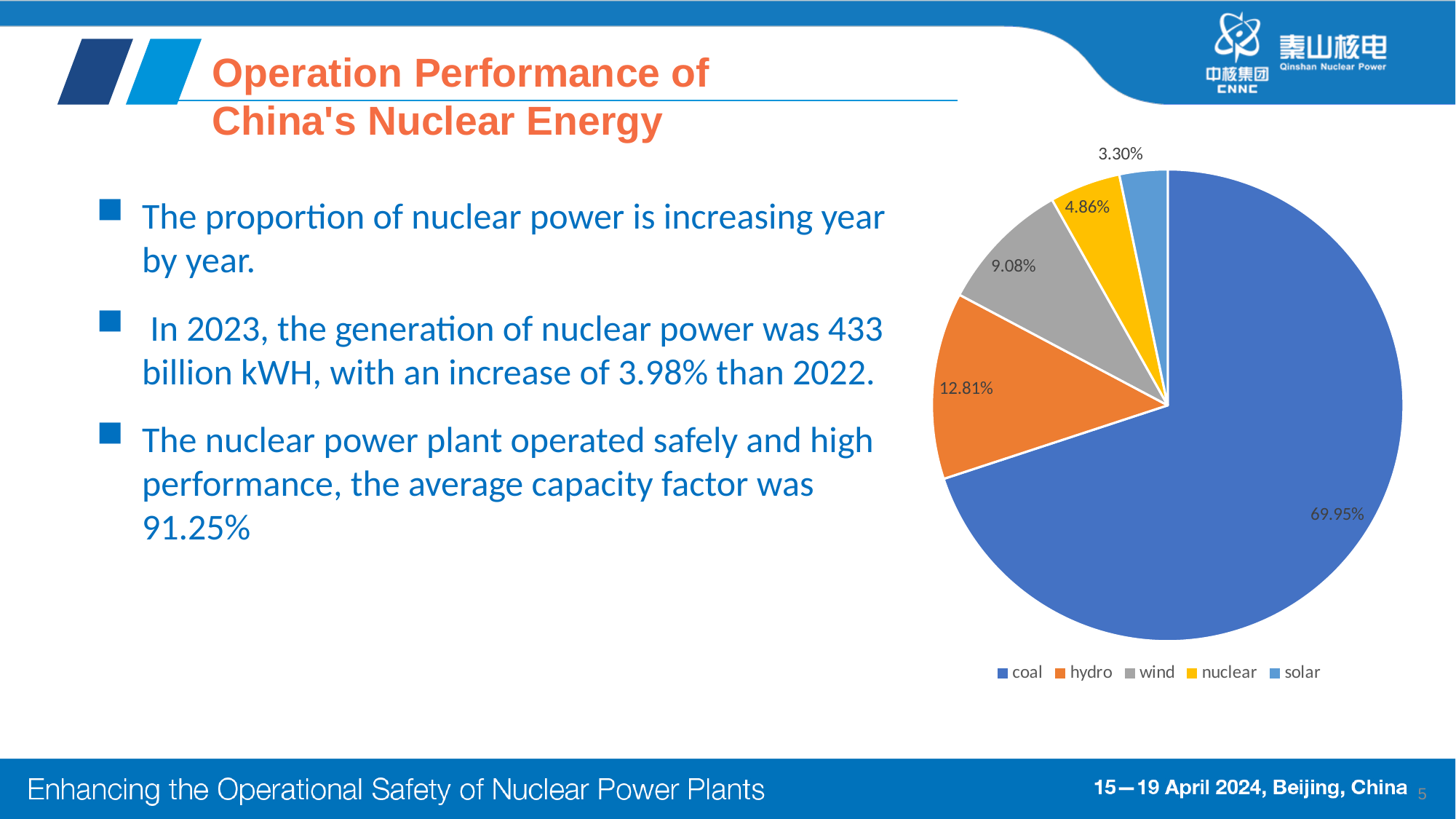

Operation Performance of China's Nuclear Energy

### Chart

| Category | 销售额 |
|---|---|
| coal | 0.6995 |
| hydro | 0.1281 |
| wind | 0.0908 |
| nuclear | 0.0486 |
| solar | 0.033 |
The proportion of nuclear power is increasing year by year.
 In 2023, the generation of nuclear power was 433 billion kWH, with an increase of 3.98% than 2022.
The nuclear power plant operated safely and high performance, the average capacity factor was 91.25%
5